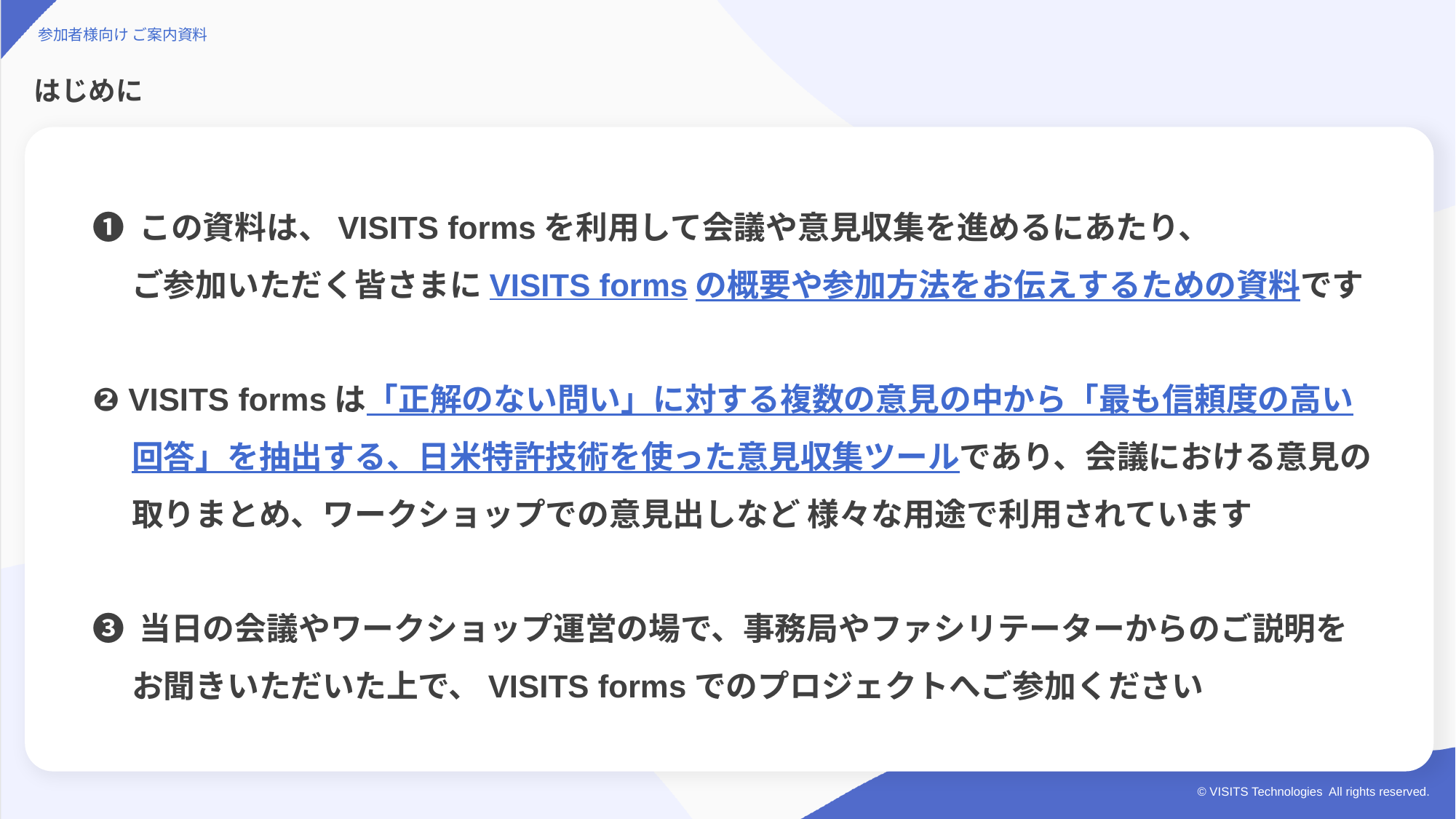

参加者様向け ご案内資料
# はじめに
❶ この資料は、VISITS formsを利用して会議や意見収集を進めるにあたり、
　 ご参加いただく皆さまにVISITS formsの概要や参加方法をお伝えするための資料です

❷ VISITS formsは「正解のない問い」に対する複数の意見の中から「最も信頼度の高い
　 回答」を抽出する、日米特許技術を使った意見収集ツールであり、会議における意見の
　 取りまとめ、ワークショップでの意見出しなど 様々な用途で利用されています

❸ 当日の会議やワークショップ運営の場で、事務局やファシリテーターからのご説明を
　 お聞きいただいた上で、VISITS formsでのプロジェクトへご参加ください
© VISITS Technologies  All rights reserved.